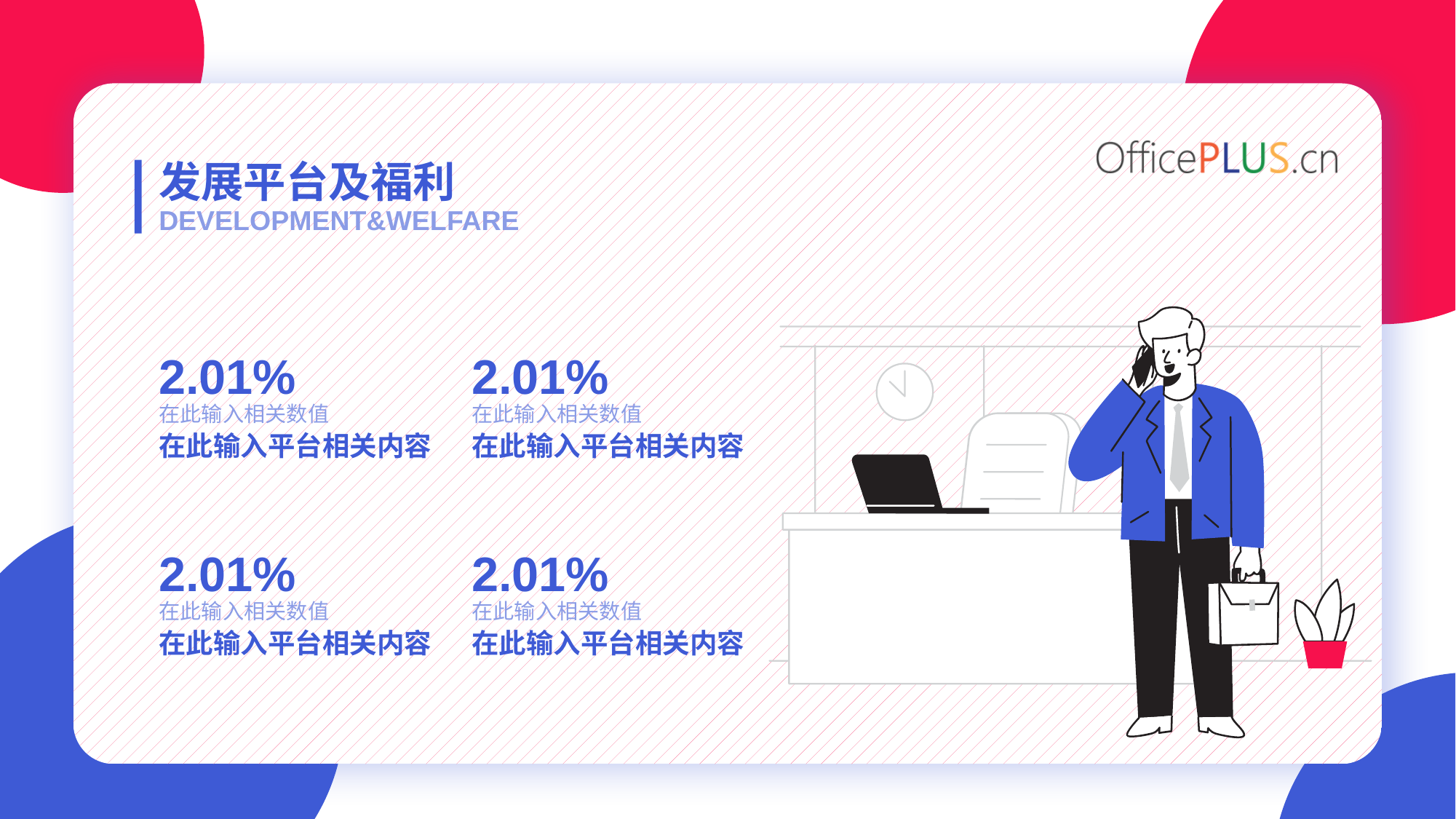

发展平台及福利

DEVELOPMENT&WELFARE

2.01%
在此输入相关数值
在此输入平台相关内容
2.01%
在此输入相关数值
在此输入平台相关内容
2.01%
在此输入相关数值
在此输入平台相关内容
2.01%
在此输入相关数值
在此输入平台相关内容